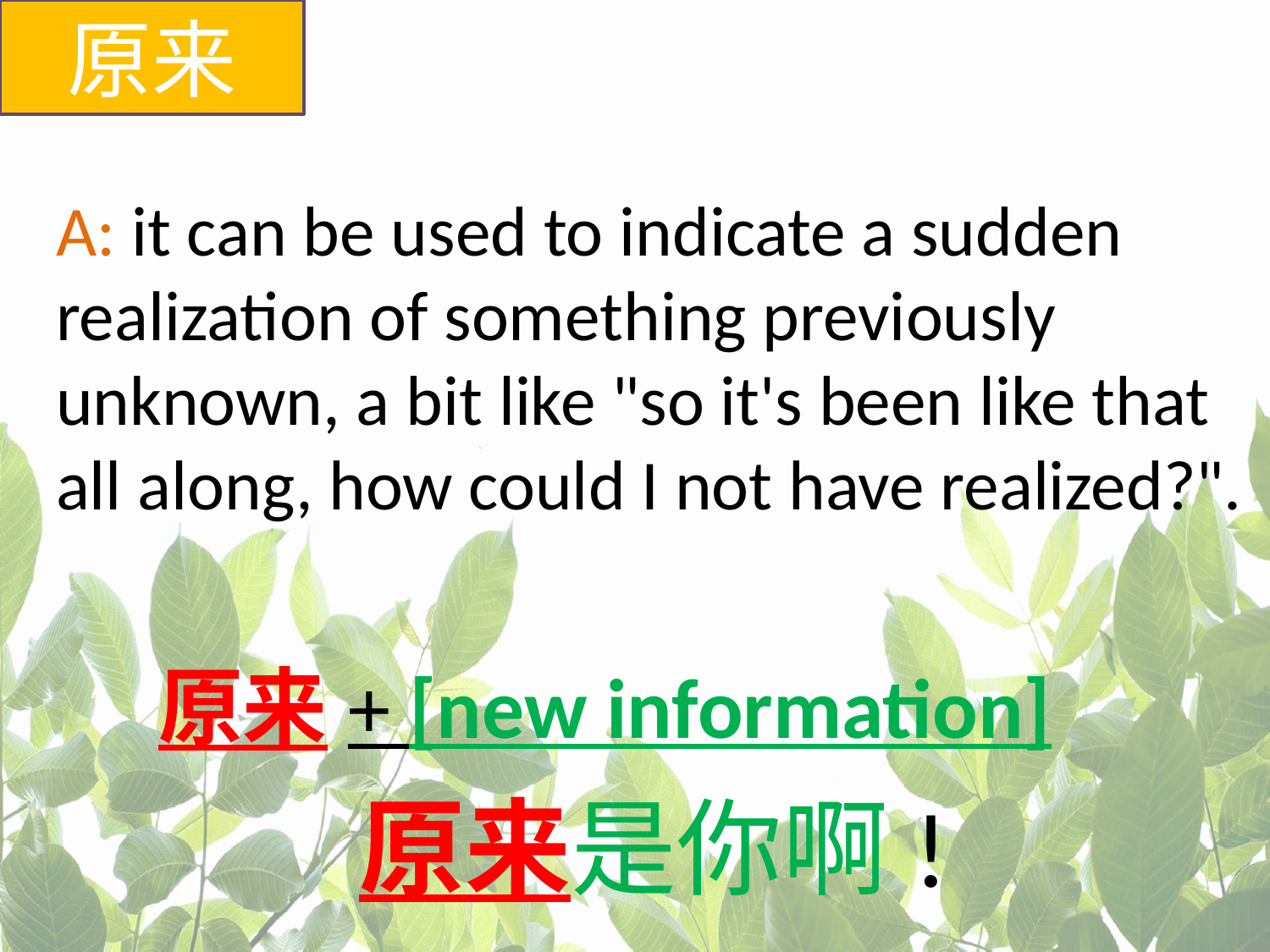

原来
A: it can be used to indicate a sudden realization of something previously unknown, a bit like "so it's been like that all along, how could I not have realized?".
原来+ [new information]
原来是你啊!